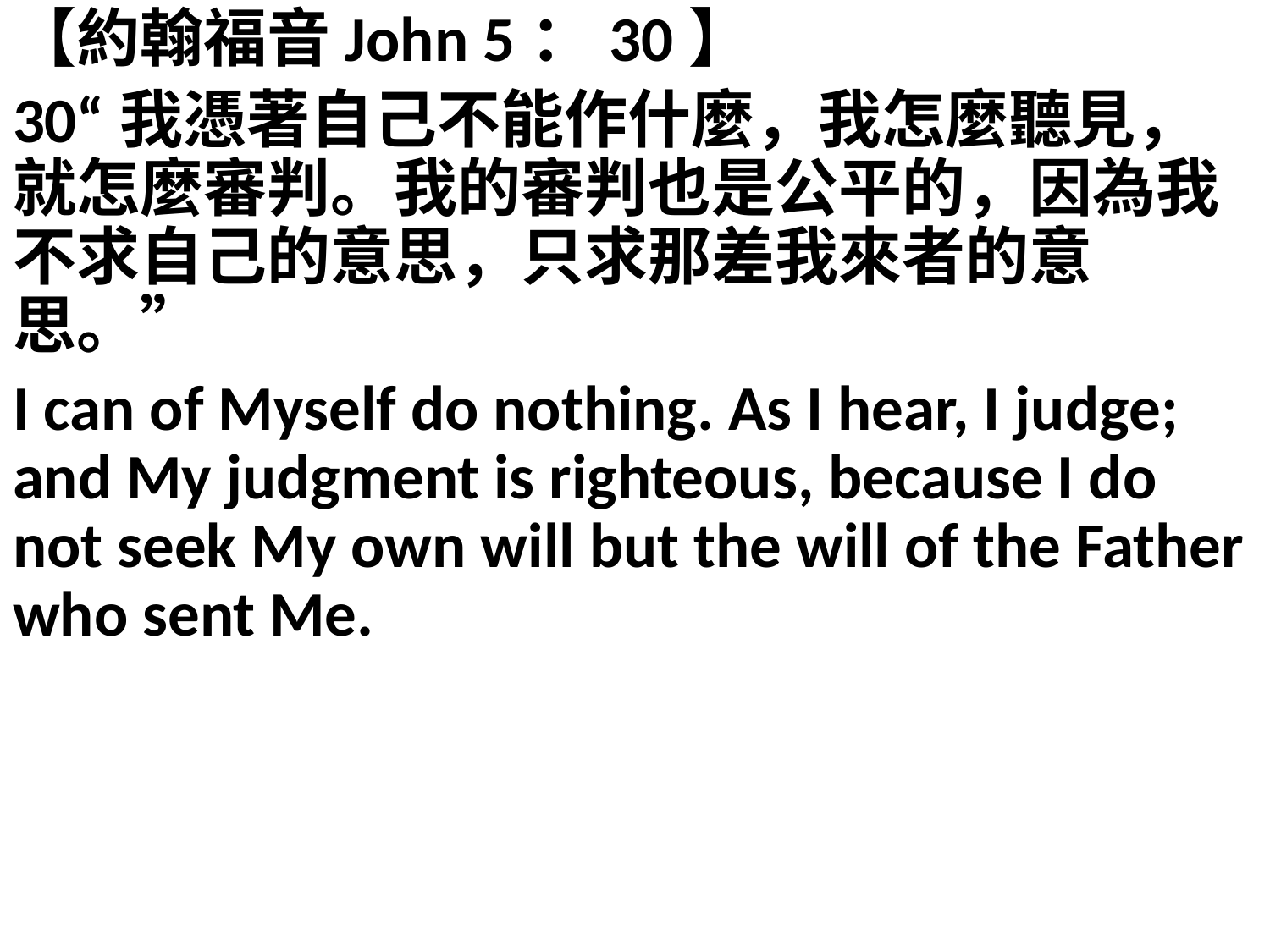

【約翰福音John 5：30】
30“我憑著自己不能作什麼，我怎麼聽見，就怎麼審判。我的審判也是公平的，因為我不求自己的意思，只求那差我來者的意思。”
I can of Myself do nothing. As I hear, I judge; and My judgment is righteous, because I do not seek My own will but the will of the Father who sent Me.